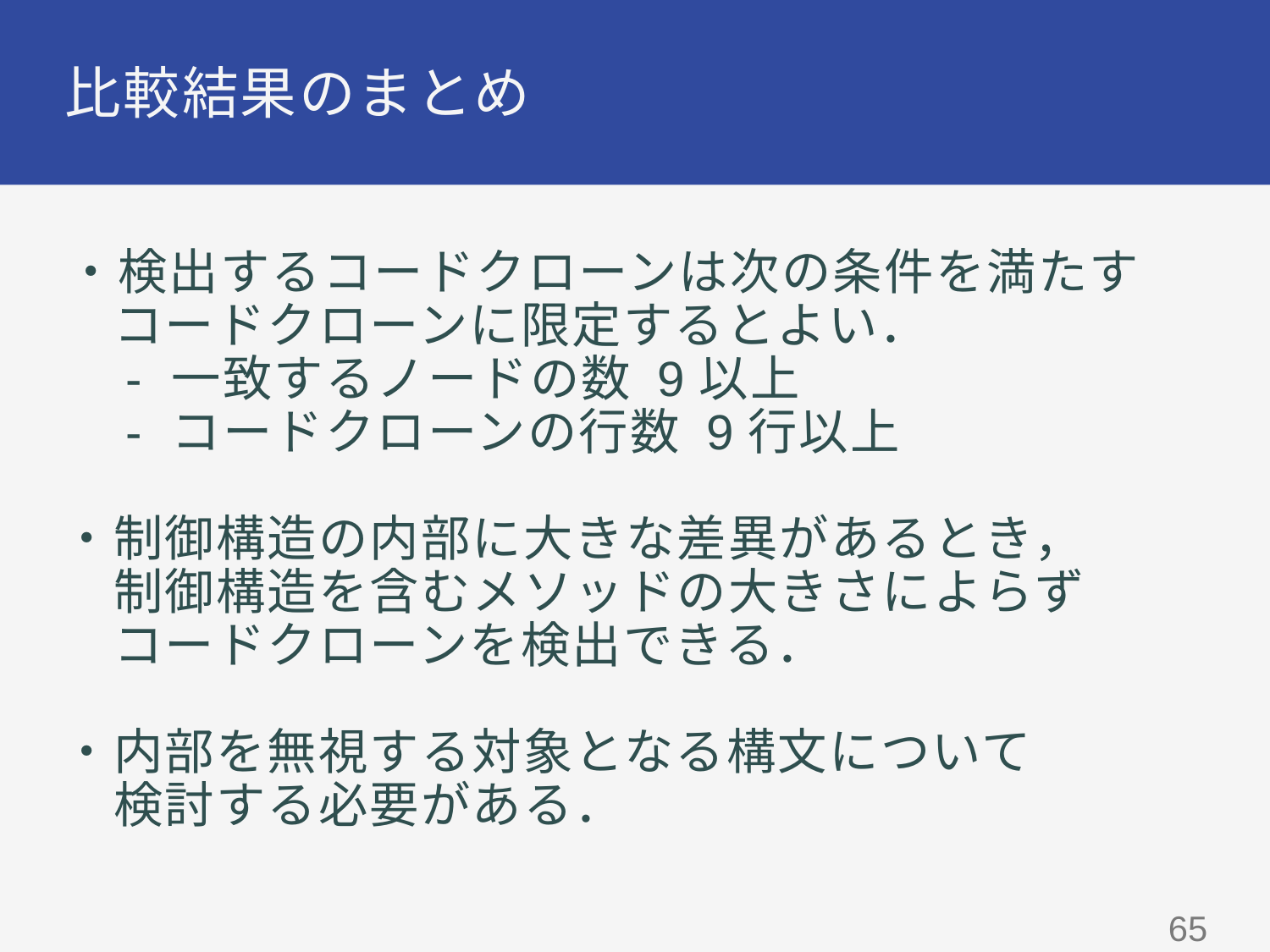

# 比較結果のまとめ
・検出するコードクローンは次の条件を満たす
　コードクローンに限定するとよい．
　- 一致するノードの数 9以上
　- コードクローンの行数 9行以上
・制御構造の内部に大きな差異があるとき，
　制御構造を含むメソッドの大きさによらず
　コードクローンを検出できる．
・内部を無視する対象となる構文について
　検討する必要がある．
65